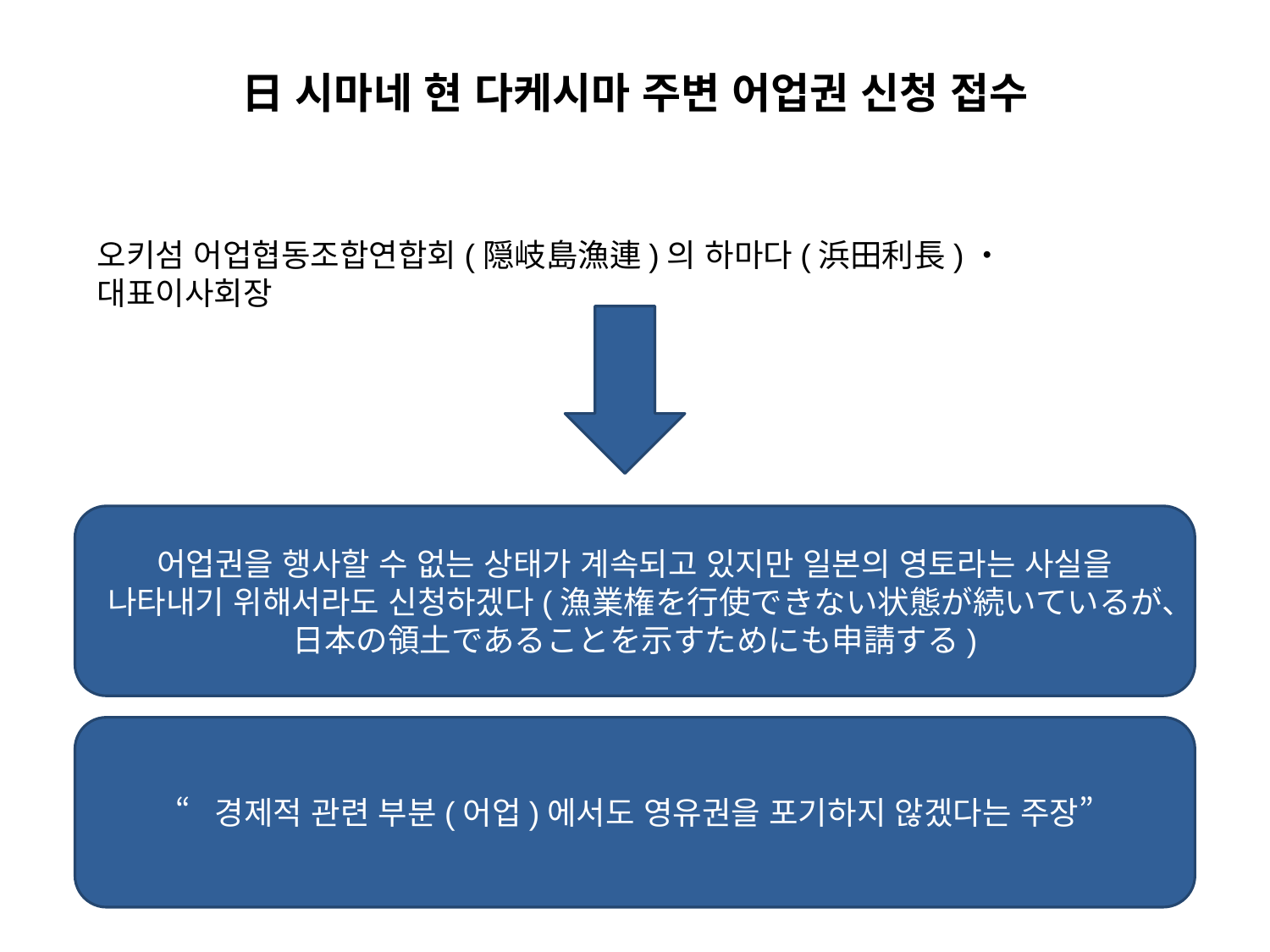

# 日 시마네 현 다케시마 주변 어업권 신청 접수
오키섬 어업협동조합연합회(隠岐島漁連)의 하마다(浜田利長)・대표이사회장

어업권을 행사할 수 없는 상태가 계속되고 있지만 일본의 영토라는 사실을 나타내기 위해서라도 신청하겠다(漁業権を行使できない状態が続いているが、日本の領土であることを示すためにも申請する)
“경제적 관련 부분(어업)에서도 영유권을 포기하지 않겠다는 주장”